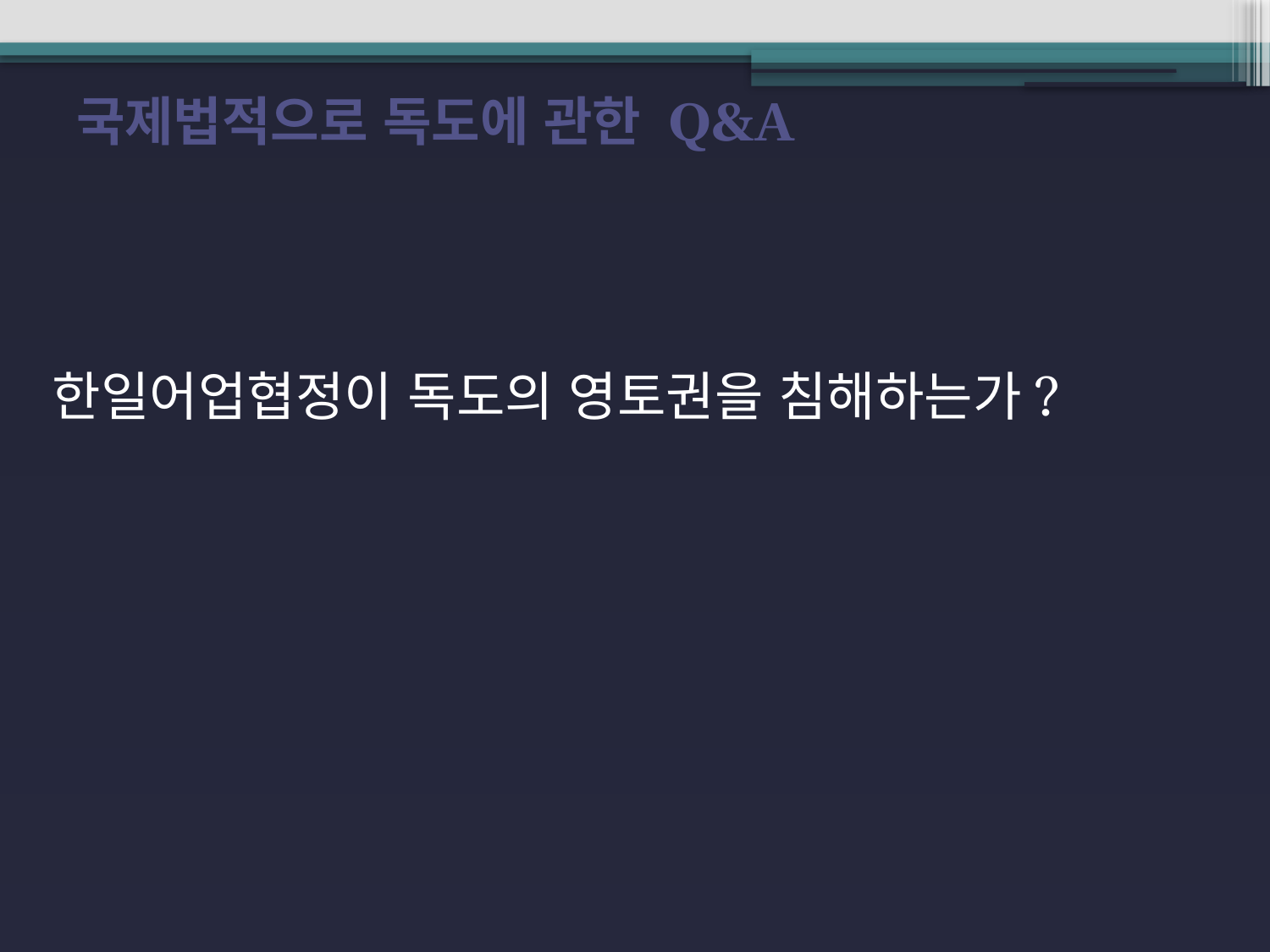

국제법적으로 독도에 관한 Q&a
한일어업협정이 독도의 영토권을 침해하는가?